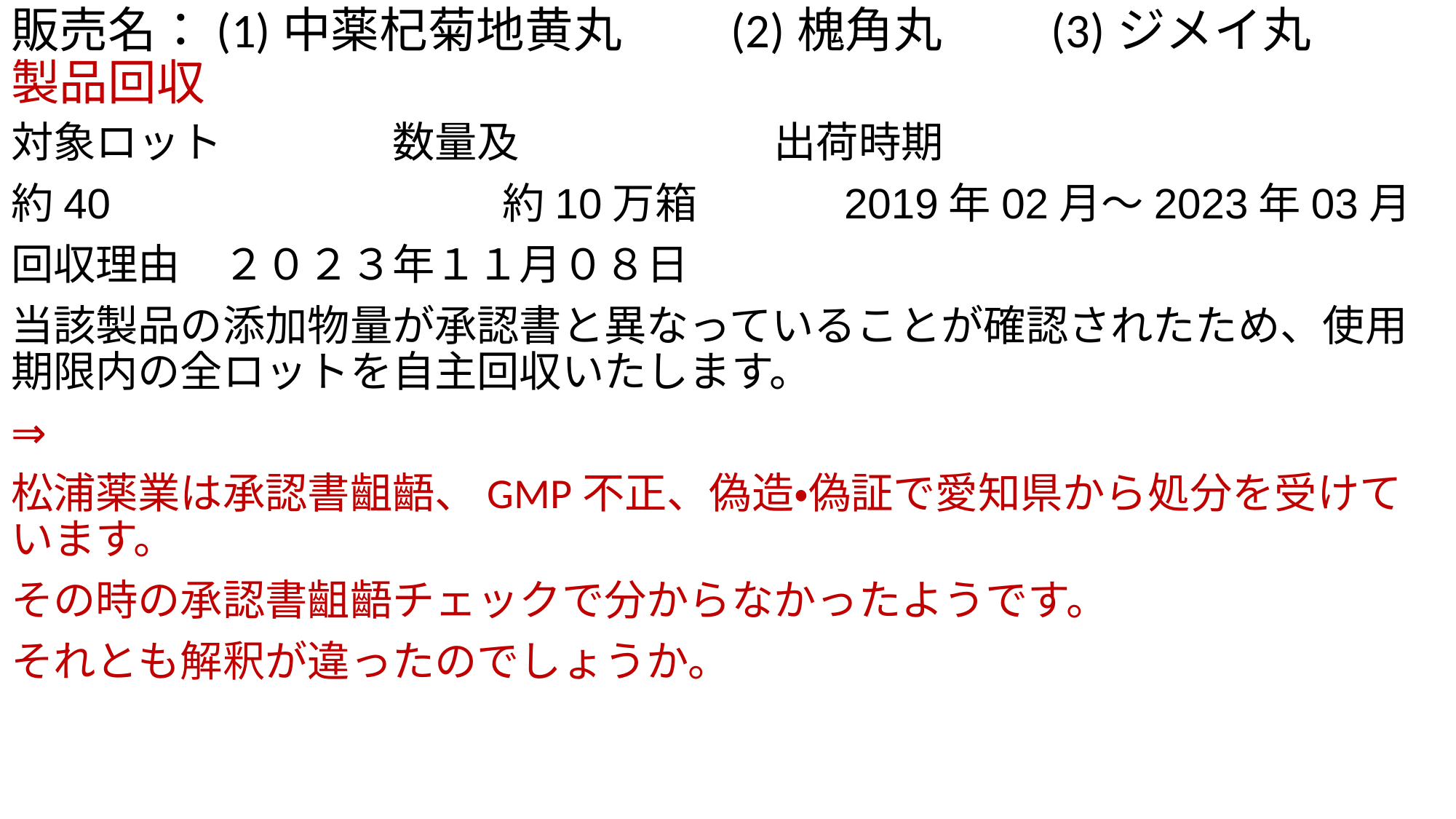

# 販売名：(1)中薬杞菊地黄丸　　(2)槐角丸　　(3)ジメイ丸  　　 製品回収
対象ロット　　　　数量及　　　　　　出荷時期
約40　　　　　　　　　約10万箱　　　 2019年02月～2023年03月
回収理由　２０２３年１１月０８日
当該製品の添加物量が承認書と異なっていることが確認されたため、使用期限内の全ロットを自主回収いたします。
⇒
松浦薬業は承認書齟齬、GMP不正、偽造・偽証で愛知県から処分を受けています。
その時の承認書齟齬チェックで分からなかったようです。
それとも解釈が違ったのでしょうか。